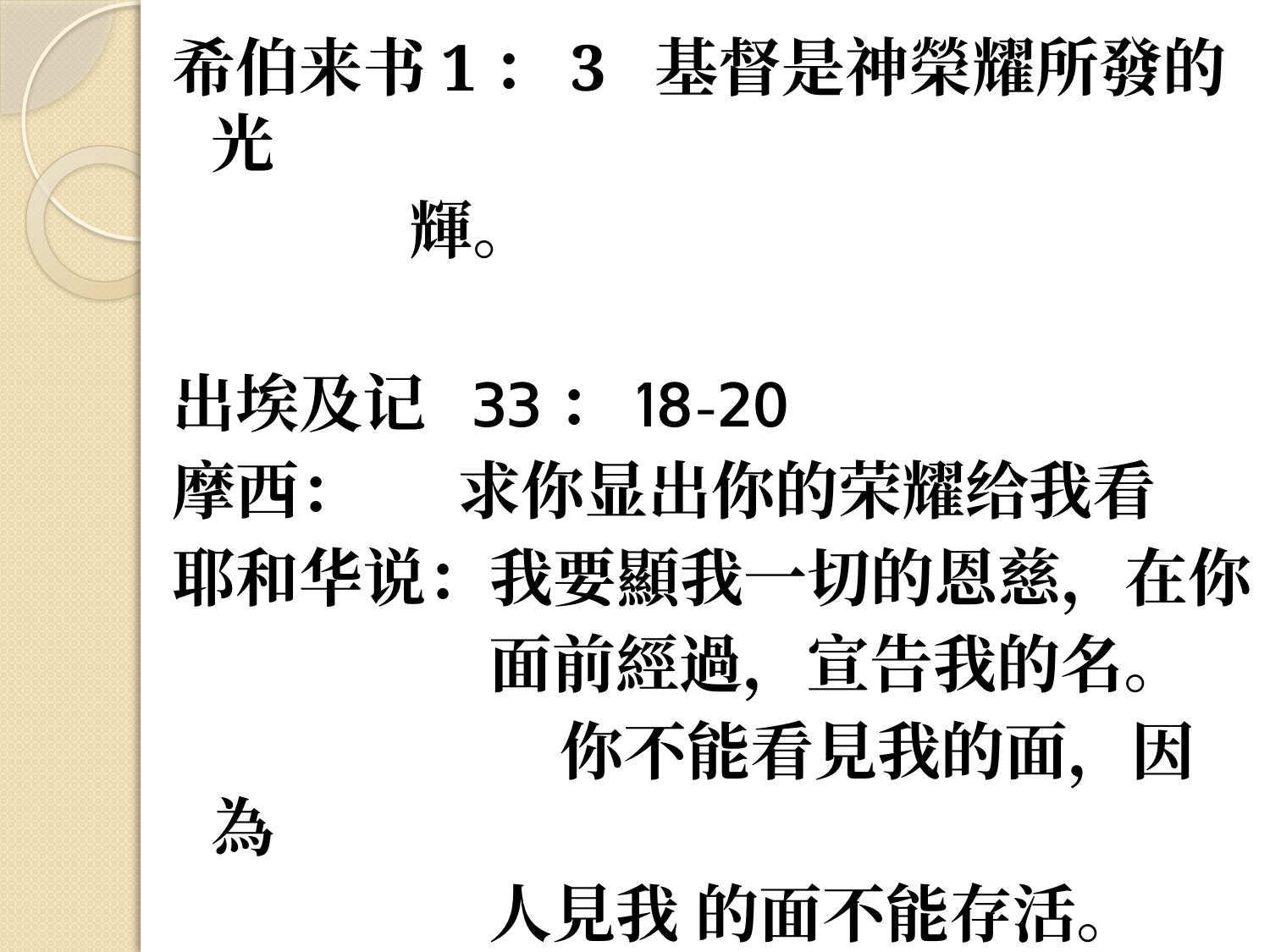

希伯来书1：3  基督是神榮耀所發的光
              輝。

出埃及记  33：18-20
摩西：      求你显出你的荣耀给我看
耶和华说：我要顯我一切的恩慈，在你
                   面前經過，宣告我的名。
			     你不能看見我的面，因為
                   人見我 的面不能存活。